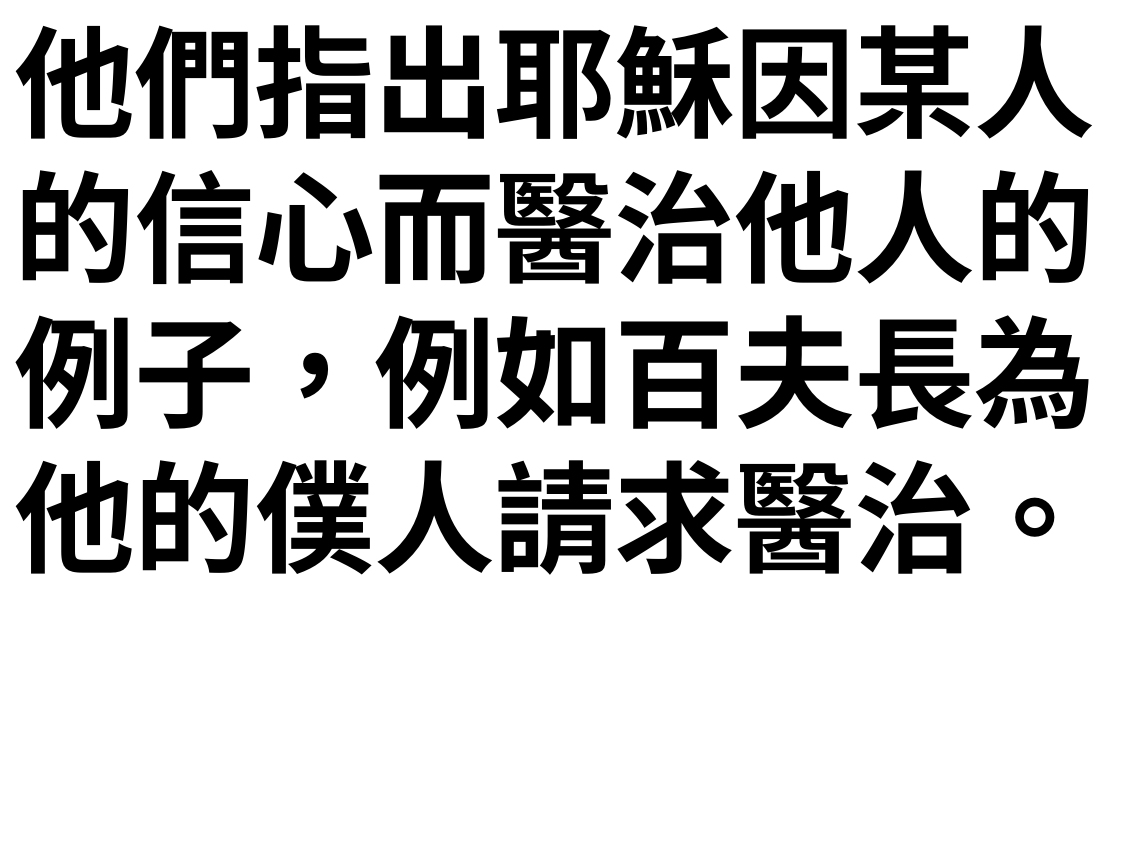

他們指出耶穌因某人的信心而醫治他人的例子，例如百夫長為他的僕人請求醫治。